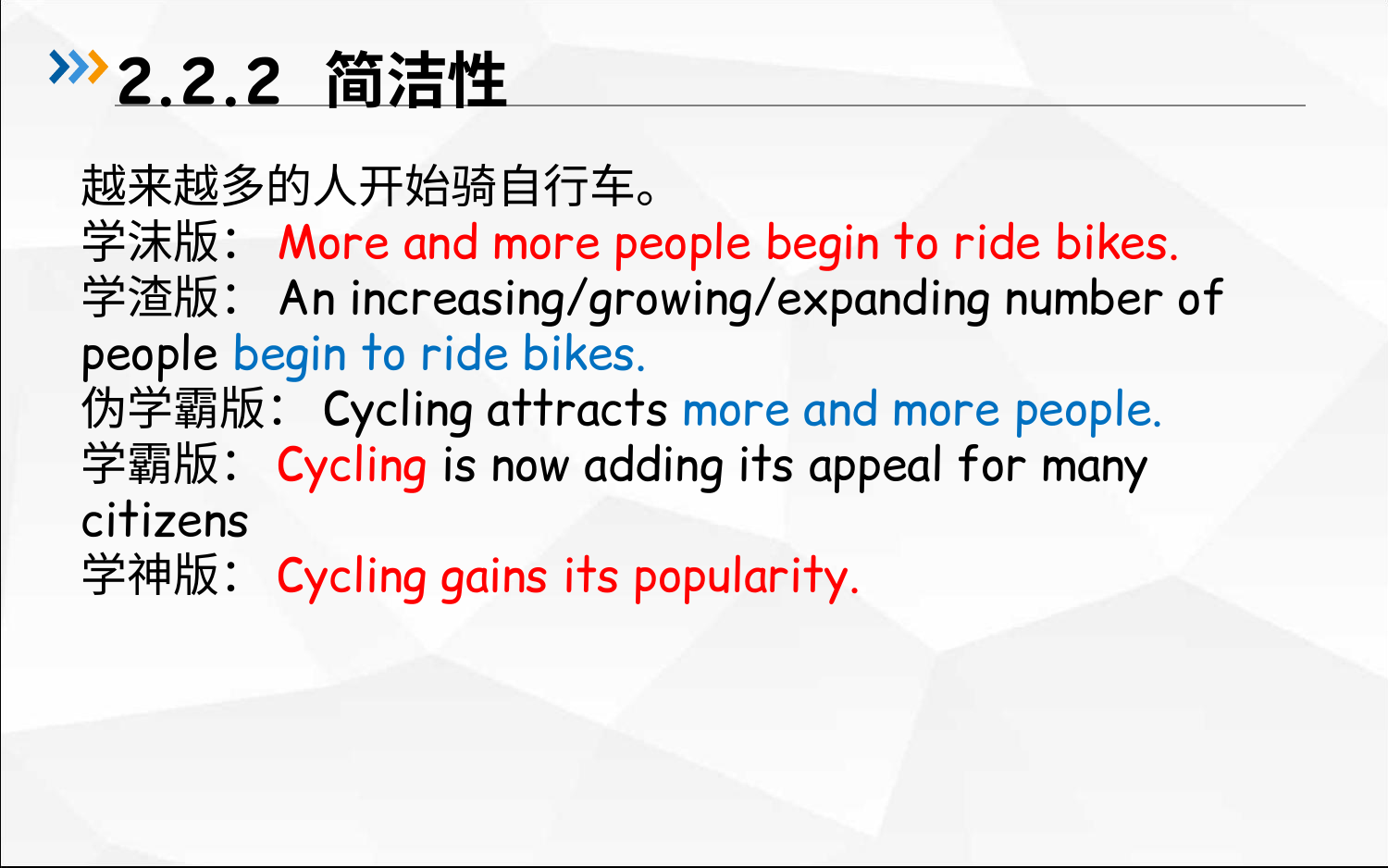

# 2.2.2 简洁性
越来越多的人开始骑自行车。
学沫版：More and more people begin to ride bikes.
学渣版：An increasing/growing/expanding number of people begin to ride bikes.
伪学霸版：Cycling attracts more and more people.
学霸版：Cycling is now adding its appeal for many citizens
学神版：Cycling gains its popularity.